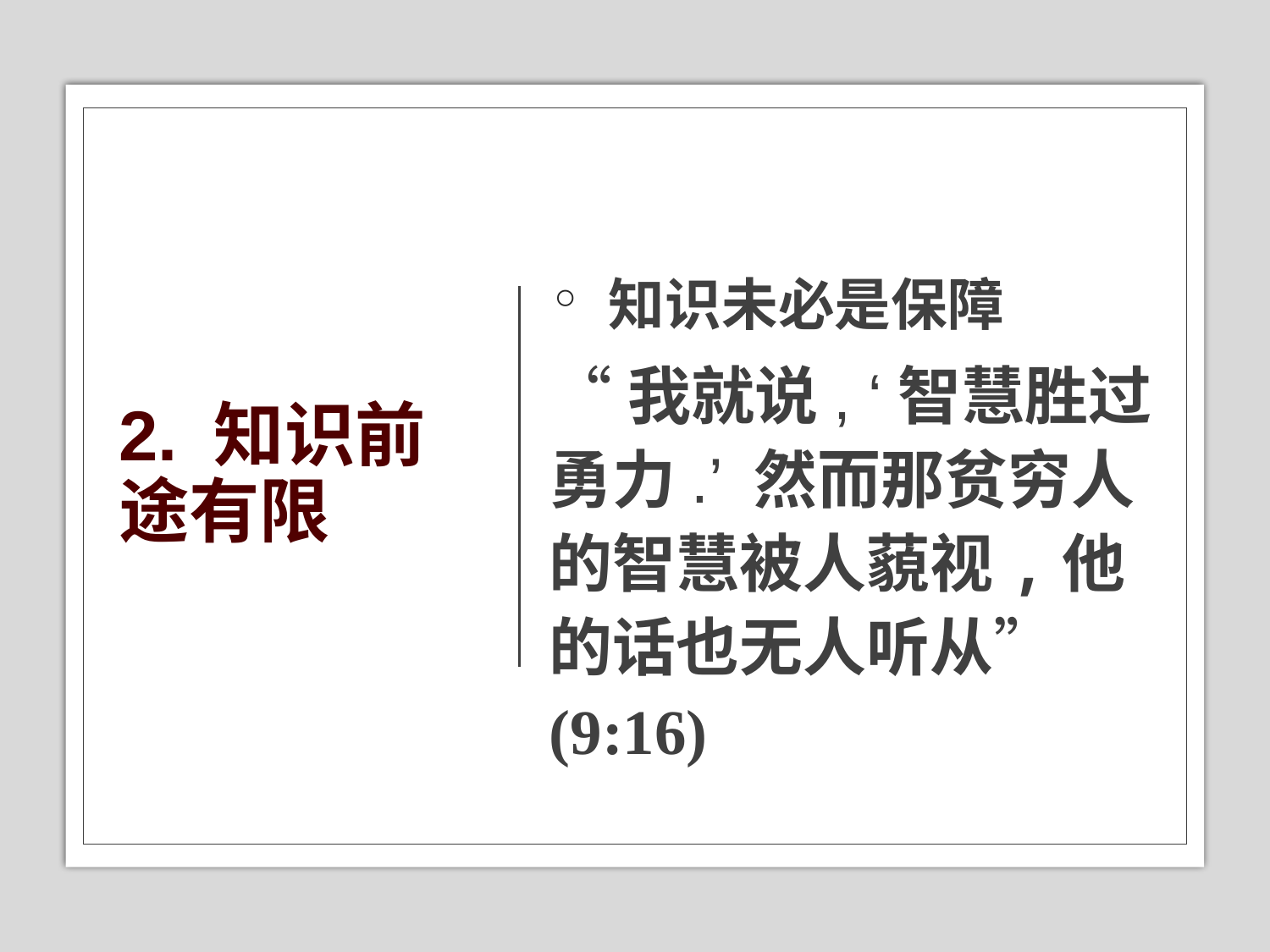

# 2. 知识前途有限

 知识未必是保障
“我就说, ‘智慧胜过勇力.’ 然而那贫穷人的智慧被人藐视,他的话也无人听从” (9:16)